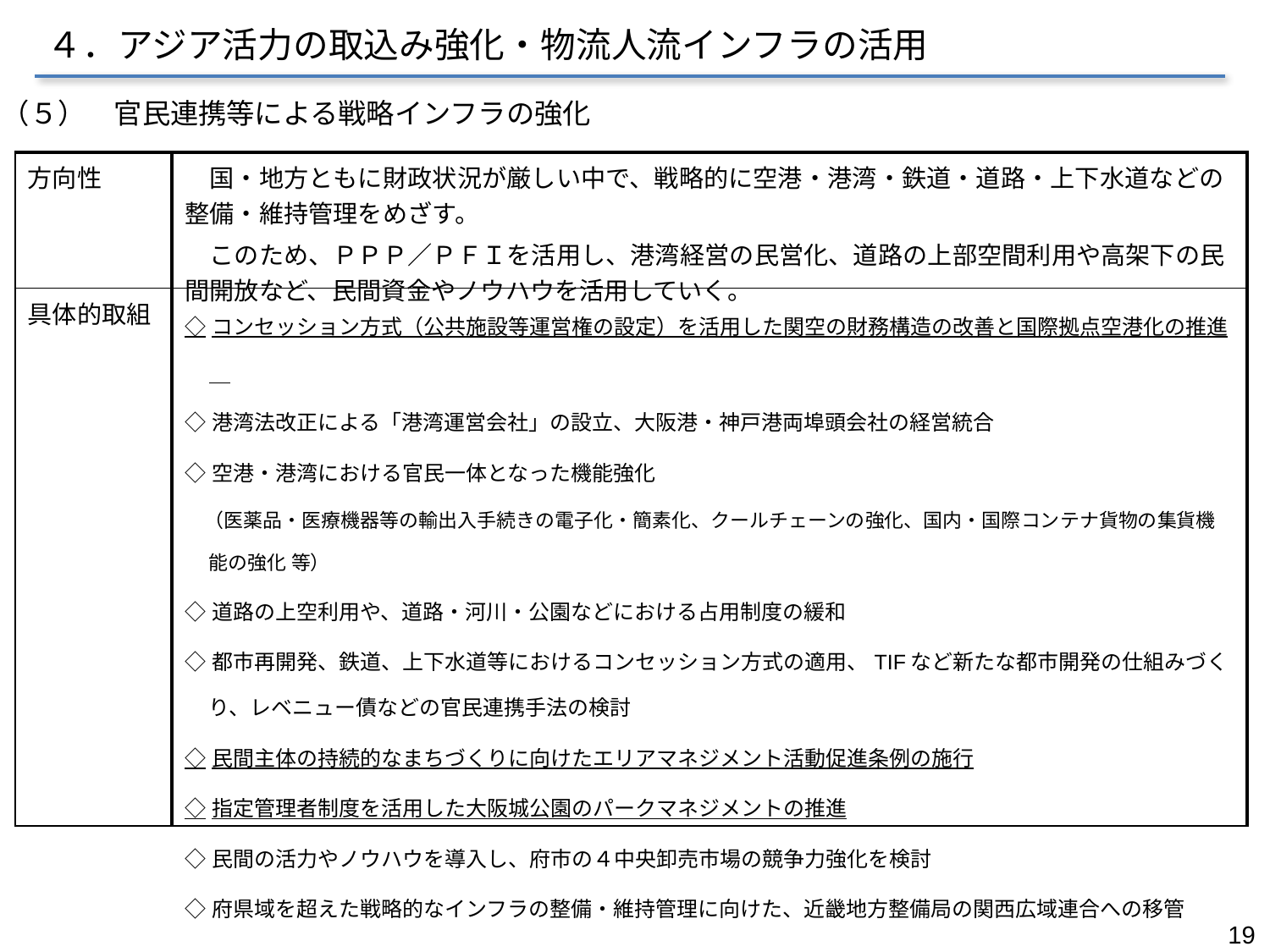

４．アジア活力の取込み強化・物流人流インフラの活用
（５）　官民連携等による戦略インフラの強化
| 方向性 | 国・地方ともに財政状況が厳しい中で、戦略的に空港・港湾・鉄道・道路・上下水道などの整備・維持管理をめざす。 　このため、ＰＰＰ／ＰＦＩを活用し、港湾経営の民営化、道路の上部空間利用や高架下の民間開放など、民間資金やノウハウを活用していく。 |
| --- | --- |
| 具体的取組 | ◇コンセッション方式（公共施設等運営権の設定）を活用した関空の財務構造の改善と国際拠点空港化の推進　 ◇港湾法改正による「港湾運営会社」の設立、大阪港・神戸港両埠頭会社の経営統合 ◇空港・港湾における官民一体となった機能強化 　（医薬品・医療機器等の輸出入手続きの電子化・簡素化、クールチェーンの強化、国内・国際コンテナ貨物の集貨機能の強化 等） ◇道路の上空利用や、道路・河川・公園などにおける占用制度の緩和 ◇都市再開発、鉄道、上下水道等におけるコンセッション方式の適用、TIFなど新たな都市開発の仕組みづくり、レベニュー債などの官民連携手法の検討 ◇民間主体の持続的なまちづくりに向けたエリアマネジメント活動促進条例の施行 ◇指定管理者制度を活用した大阪城公園のパークマネジメントの推進 ◇民間の活力やノウハウを導入し、府市の４中央卸売市場の競争力強化を検討 ◇府県域を超えた戦略的なインフラの整備・維持管理に向けた、近畿地方整備局の関西広域連合への移管 |
19